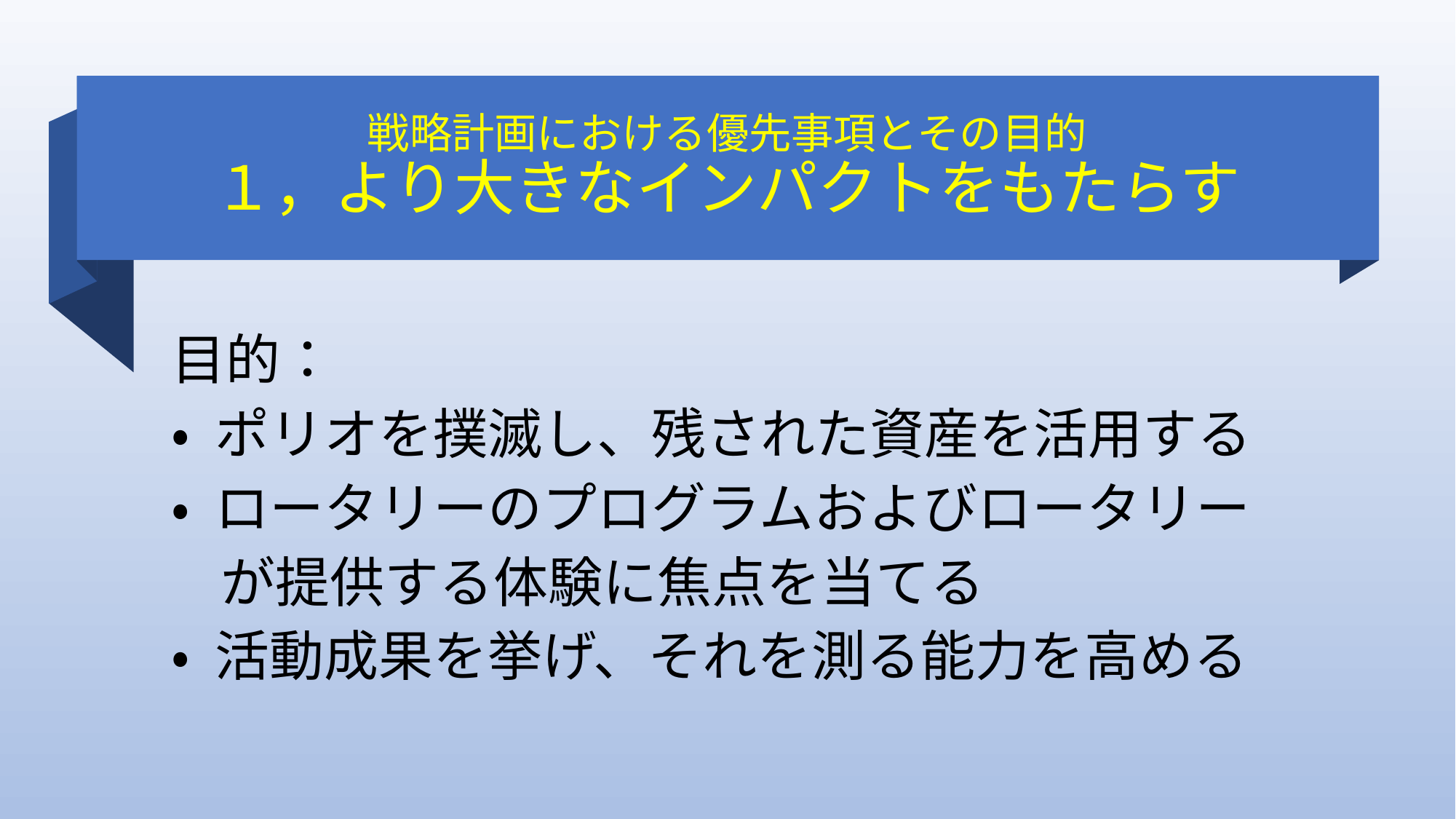

# 戦略計画における優先事項とその目的 １，より大きなインパクトをもたらす

目的：
• ポリオを撲滅し、残された資産を活用する
• ロータリーのプログラムおよびロータリー
   が提供する体験に焦点を当てる
• 活動成果を挙げ、それを測る能力を高める